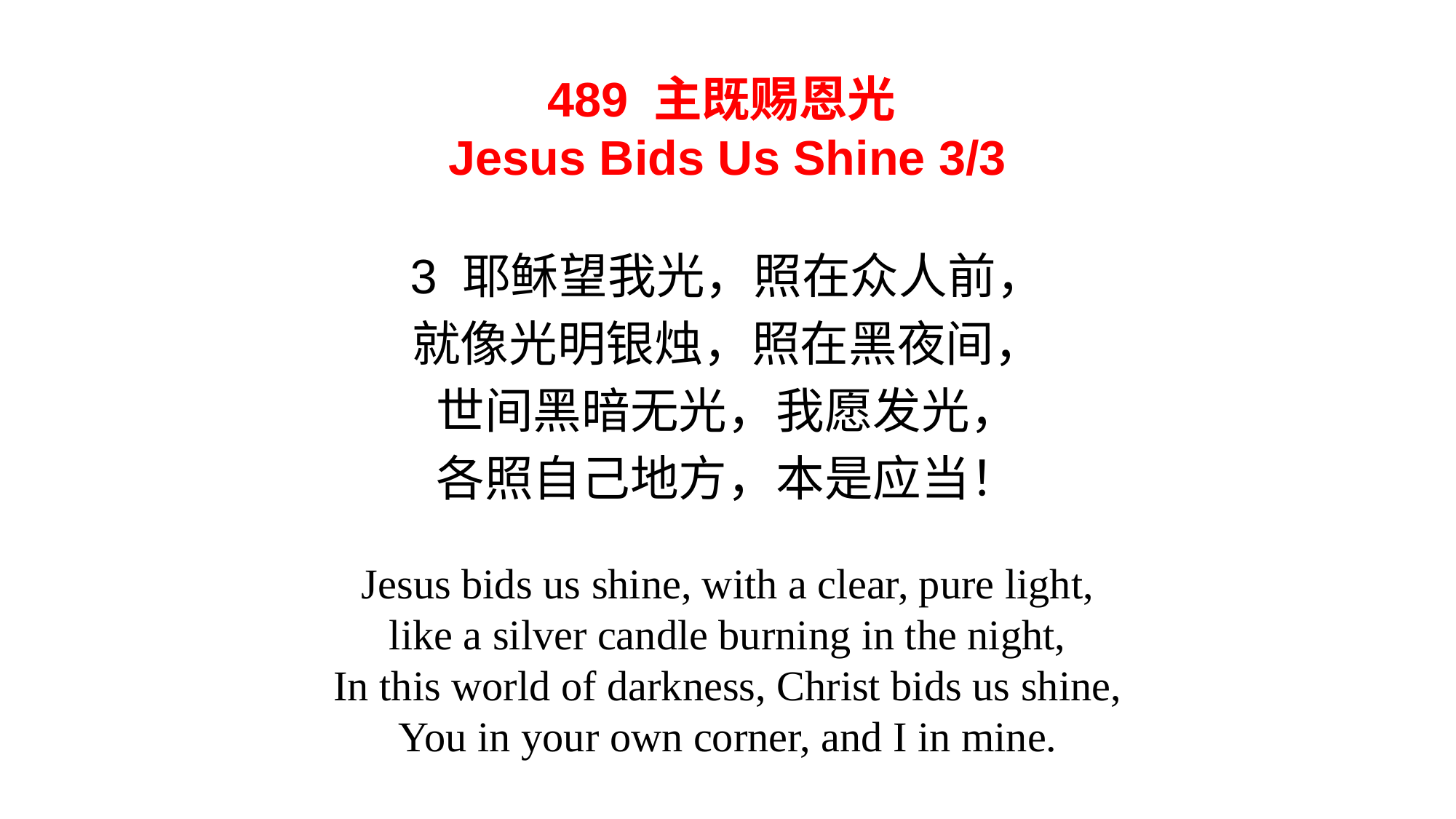

# 489 主既赐恩光 Jesus Bids Us Shine 3/3
3 耶稣望我光，照在众人前，
就像光明银烛，照在黑夜间，
世间黑暗无光，我愿发光，
各照自己地方，本是应当！

Jesus bids us shine, with a clear, pure light,
like a silver candle burning in the night,
In this world of darkness, Christ bids us shine,
You in your own corner, and I in mine.